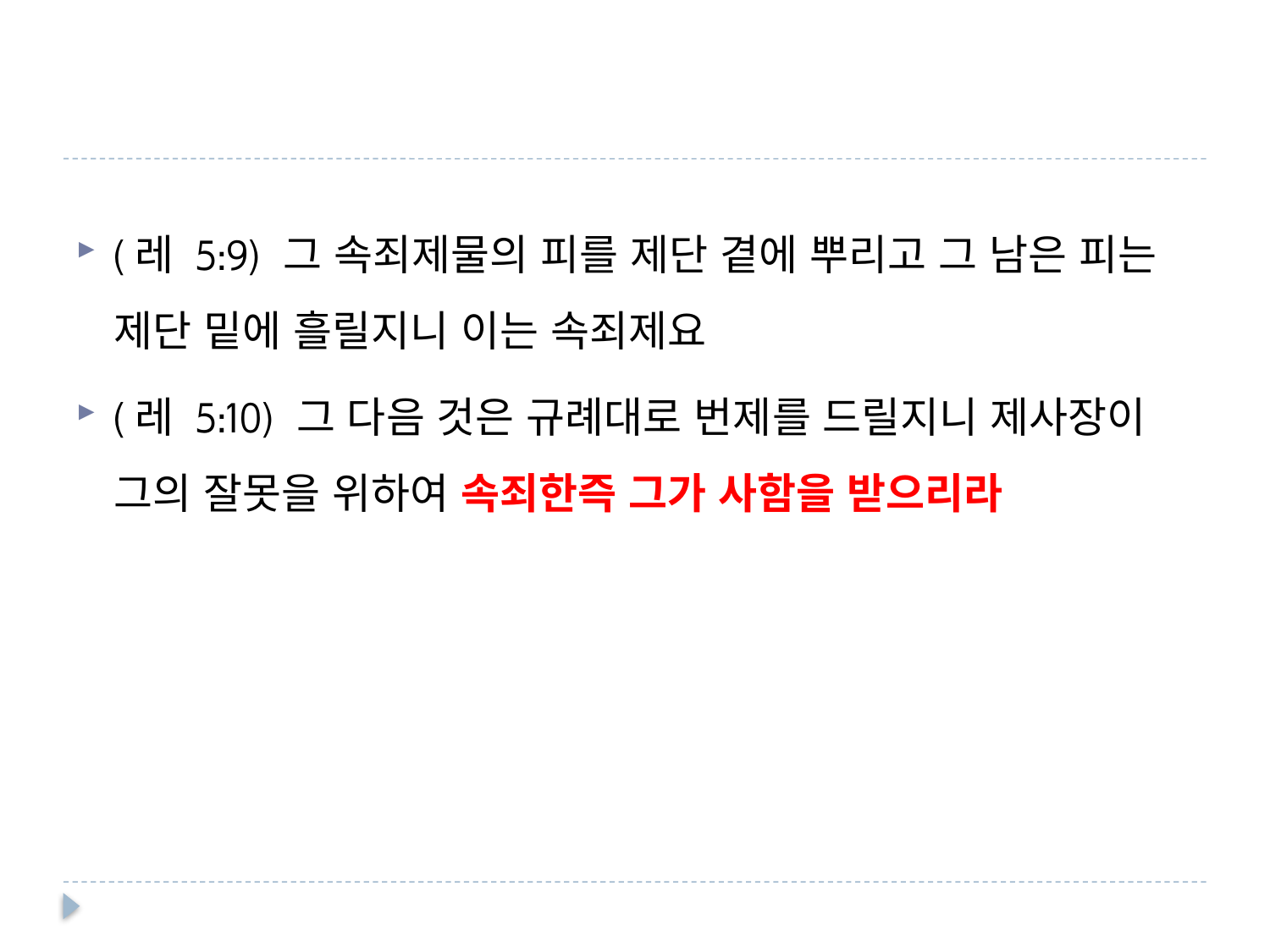

#
(레 5:9) 그 속죄제물의 피를 제단 곁에 뿌리고 그 남은 피는 제단 밑에 흘릴지니 이는 속죄제요
(레 5:10) 그 다음 것은 규례대로 번제를 드릴지니 제사장이 그의 잘못을 위하여 속죄한즉 그가 사함을 받으리라